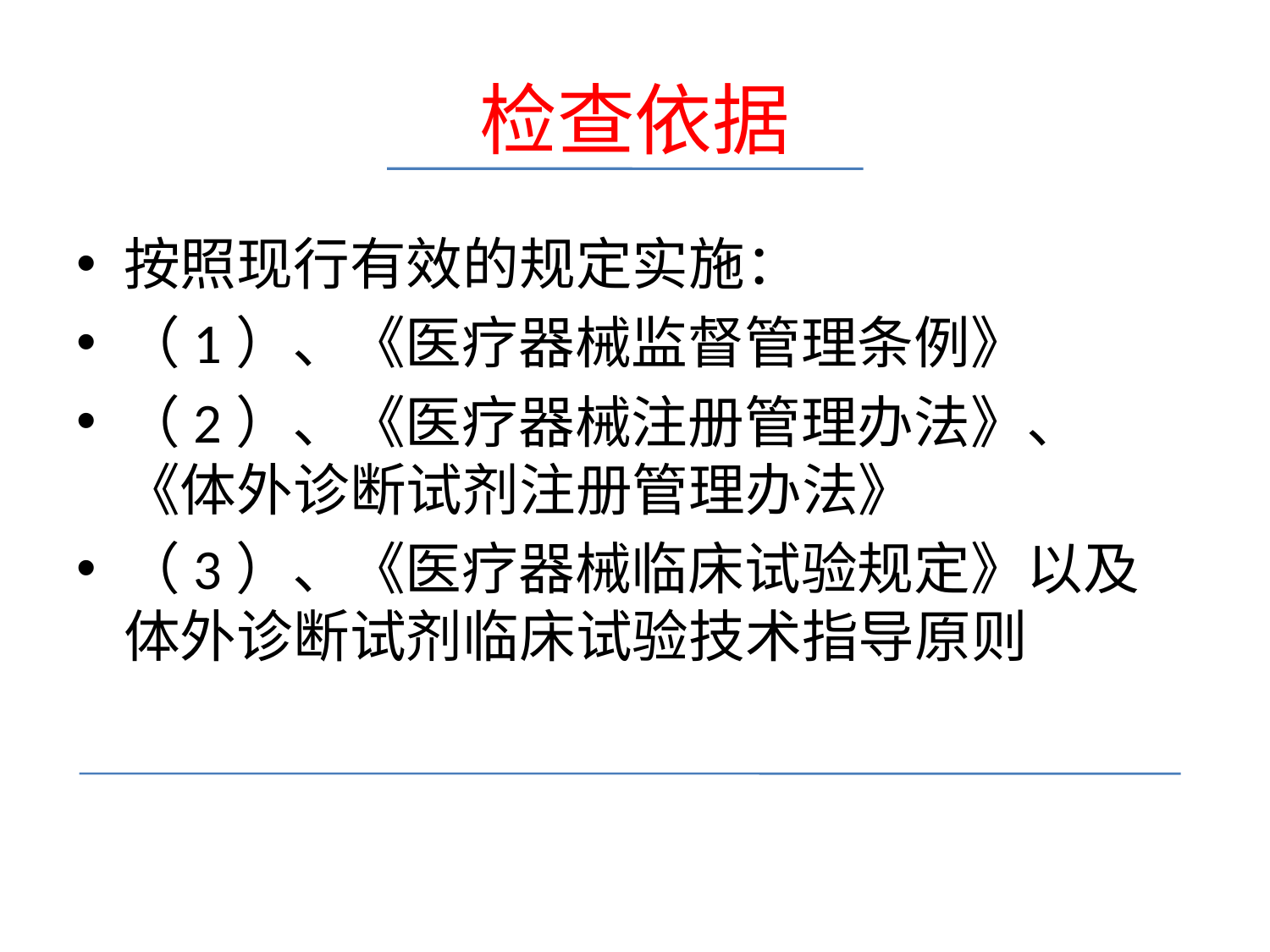

# 检查依据
按照现行有效的规定实施：
（1）、《医疗器械监督管理条例》
（2）、《医疗器械注册管理办法》、《体外诊断试剂注册管理办法》
（3）、《医疗器械临床试验规定》以及体外诊断试剂临床试验技术指导原则